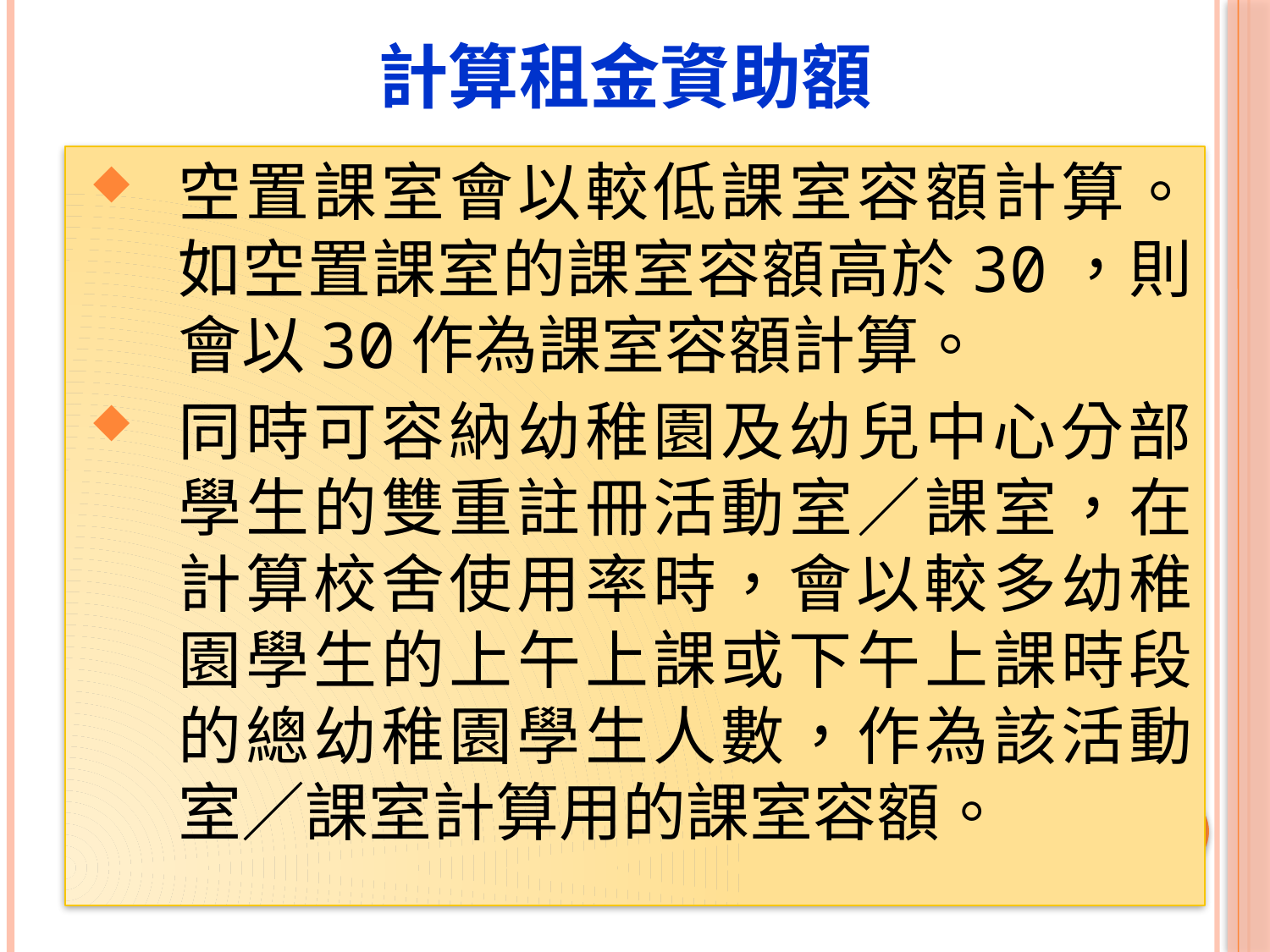

計算租金資助額
空置課室會以較低課室容額計算。如空置課室的課室容額高於30，則會以30作為課室容額計算。
同時可容納幼稚園及幼兒中心分部學生的雙重註冊活動室／課室，在計算校舍使用率時，會以較多幼稚園學生的上午上課或下午上課時段的總幼稚園學生人數，作為該活動室／課室計算用的課室容額。